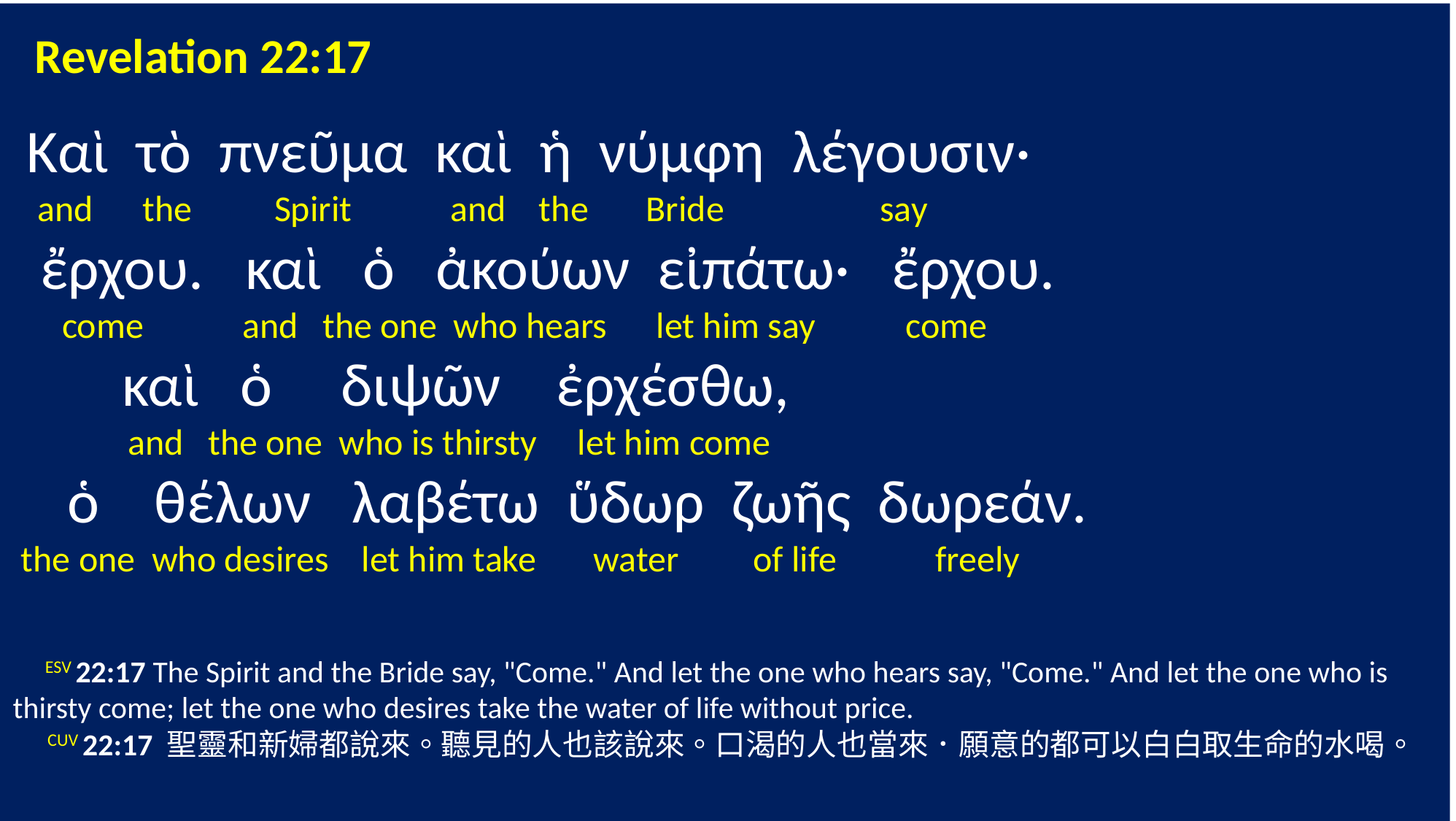

Revelation 22:17

 Καὶ  τὸ  πνεῦμα  καὶ  ἡ  νύμφη  λέγουσιν·
   and      the          Spirit            and    the       Bride                   say
  ἔρχου.   καὶ   ὁ   ἀκούων  εἰπάτω·   ἔρχου.
      come            and   the one  who hears      let him say           come
        καὶ   ὁ     διψῶν    ἐρχέσθω,
              and   the one  who is thirsty     let him come
    ὁ    θέλων   λαβέτω  ὕδωρ  ζωῆς  δωρεάν.
 the one  who desires    let him take       water         of life            freely

        ESV 22:17 The Spirit and the Bride say, "Come." And let the one who hears say, "Come." And let the one who is thirsty come; let the one who desires take the water of life without price.
     CUV 22:17 聖靈和新婦都說來。聽見的人也該說來。口渴的人也當來．願意的都可以白白取生命的水喝。